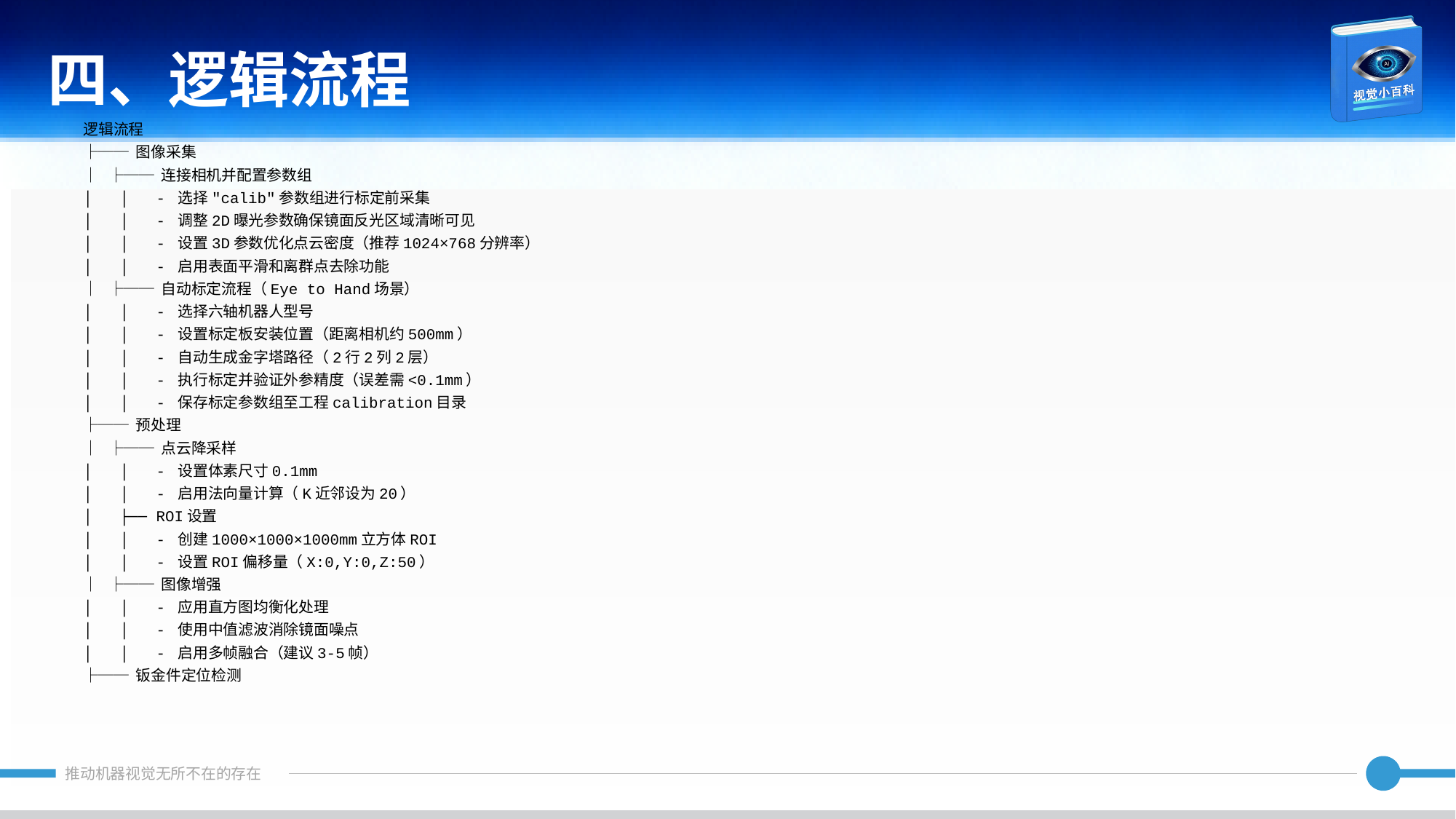

四、逻辑流程

逻辑流程
├── 图像采集
│   ├── 连接相机并配置参数组
│   │   - 选择"calib"参数组进行标定前采集
│   │   - 调整2D曝光参数确保镜面反光区域清晰可见
│   │   - 设置3D参数优化点云密度（推荐1024×768分辨率）
│   │   - 启用表面平滑和离群点去除功能
│   ├── 自动标定流程（Eye to Hand场景）
│   │   - 选择六轴机器人型号
│   │   - 设置标定板安装位置（距离相机约500mm）
│   │   - 自动生成金字塔路径（2行2列2层）
│   │   - 执行标定并验证外参精度（误差需<0.1mm）
│   │   - 保存标定参数组至工程calibration目录
├── 预处理
│   ├── 点云降采样
│   │   - 设置体素尺寸0.1mm
│   │   - 启用法向量计算（K近邻设为20）
│   ├── ROI设置
│   │   - 创建1000×1000×1000mm立方体ROI
│   │   - 设置ROI偏移量（X:0,Y:0,Z:50）
│   ├── 图像增强
│   │   - 应用直方图均衡化处理
│   │   - 使用中值滤波消除镜面噪点
│   │   - 启用多帧融合（建议3-5帧）
├── 钣金件定位检测
9